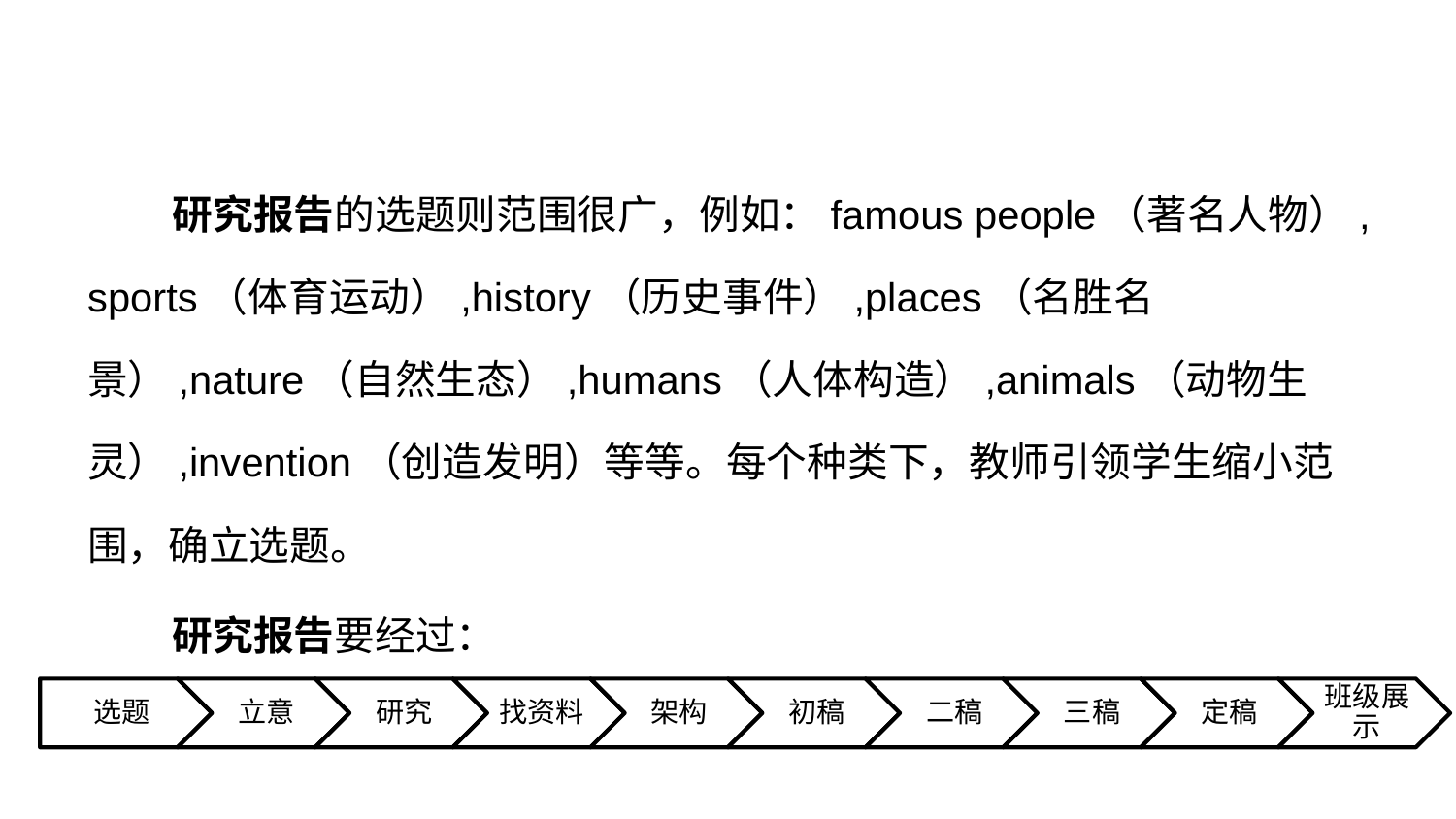

研究报告的选题则范围很广，例如：famous people（著名人物）,sports（体育运动）,history（历史事件）,places（名胜名景）,nature（自然生态）,humans（人体构造）,animals（动物生灵）,invention（创造发明）等等。每个种类下，教师引领学生缩小范围，确立选题。
研究报告要经过：

选题
立意
研究
找资料
架构
初稿
二稿
三稿
定稿
班级展示